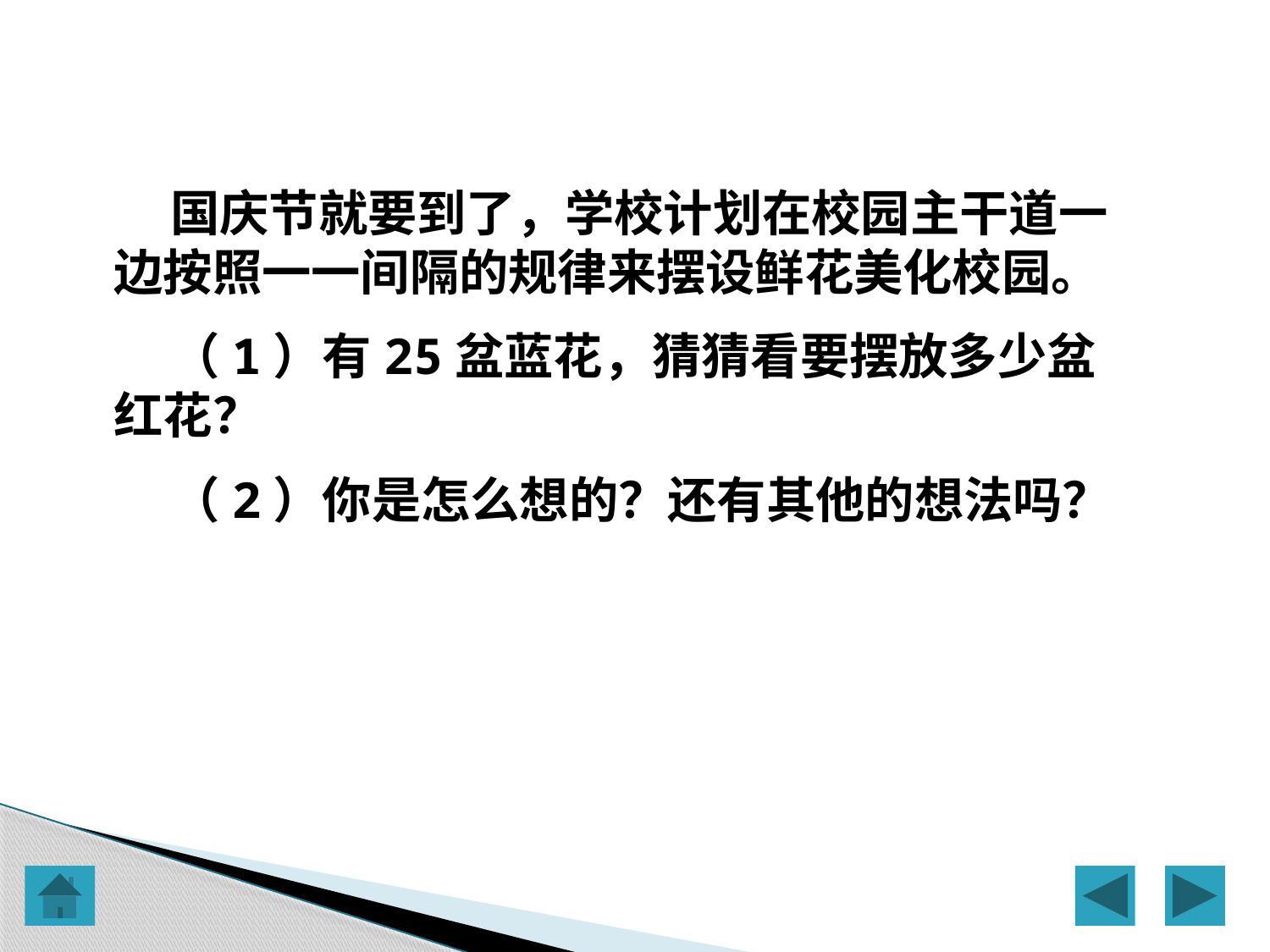

思考5
    国庆节就要到了，学校计划在校园主干道一边按照一一间隔的规律来摆设鲜花美化校园。
    （1）有25盆蓝花，猜猜看要摆放多少盆红花？
    （2）你是怎么想的？还有其他的想法吗？